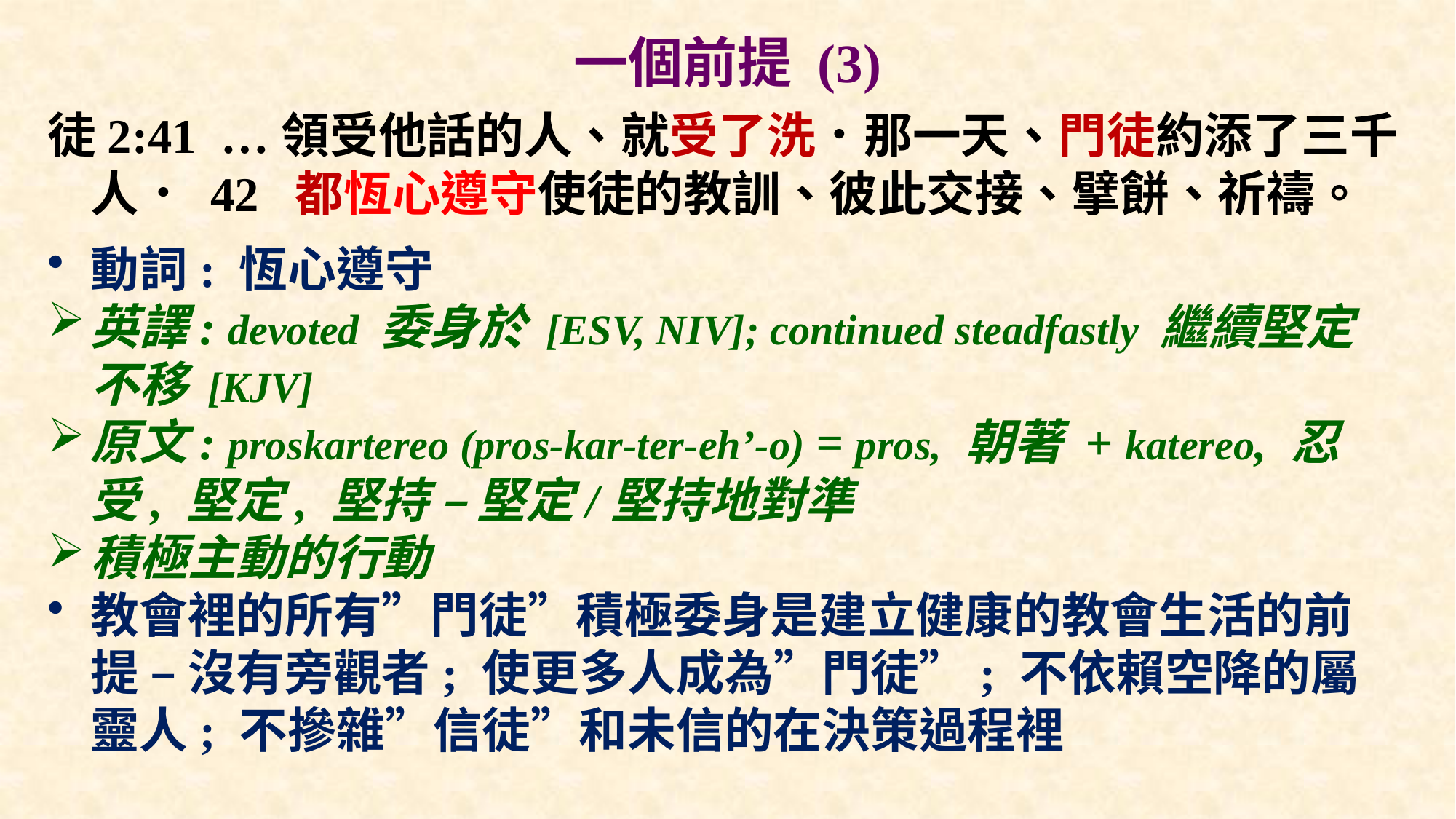

# 一個前提 (3)
徒2:41  …領受他話的人、就受了洗．那一天、門徒約添了三千人． 42  都恆心遵守使徒的教訓、彼此交接、擘餅、祈禱。
動詞: 恆心遵守
英譯: devoted 委身於 [ESV, NIV]; continued steadfastly 繼續堅定不移 [KJV]
原文: proskartereo (pros-kar-ter-eh’-o) = pros, 朝著 + katereo, 忍受, 堅定, 堅持 – 堅定/堅持地對準
積極主動的行動
教會裡的所有”門徒”積極委身是建立健康的教會生活的前提 – 沒有旁觀者; 使更多人成為”門徒”; 不依賴空降的屬靈人; 不摻雜”信徒”和未信的在決策過程裡